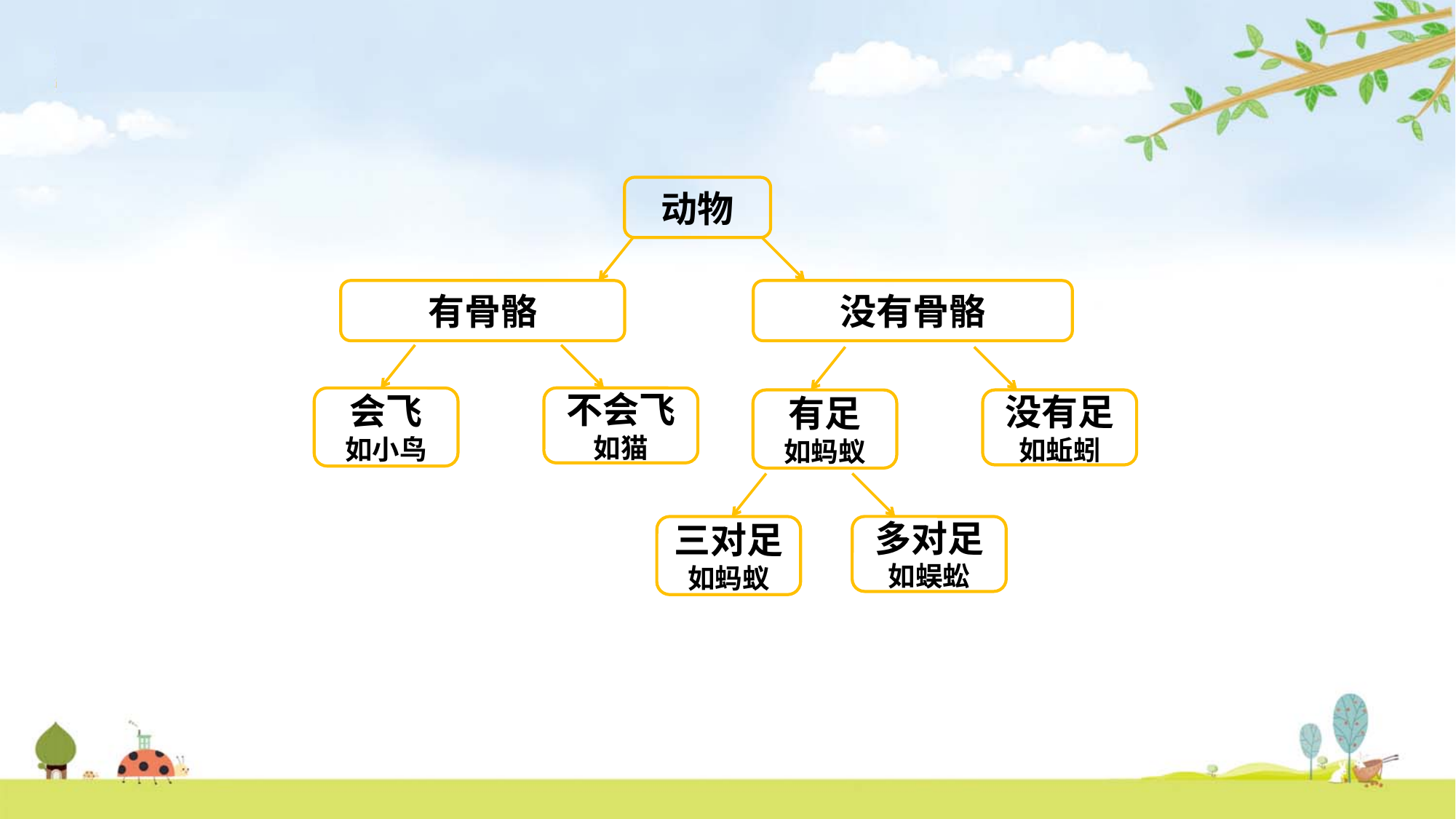

动物
有骨骼
没有骨骼
会飞
如小鸟
不会飞如猫
有足
如蚂蚁
没有足
如蚯蚓
三对足如蚂蚁
多对足如蜈蚣